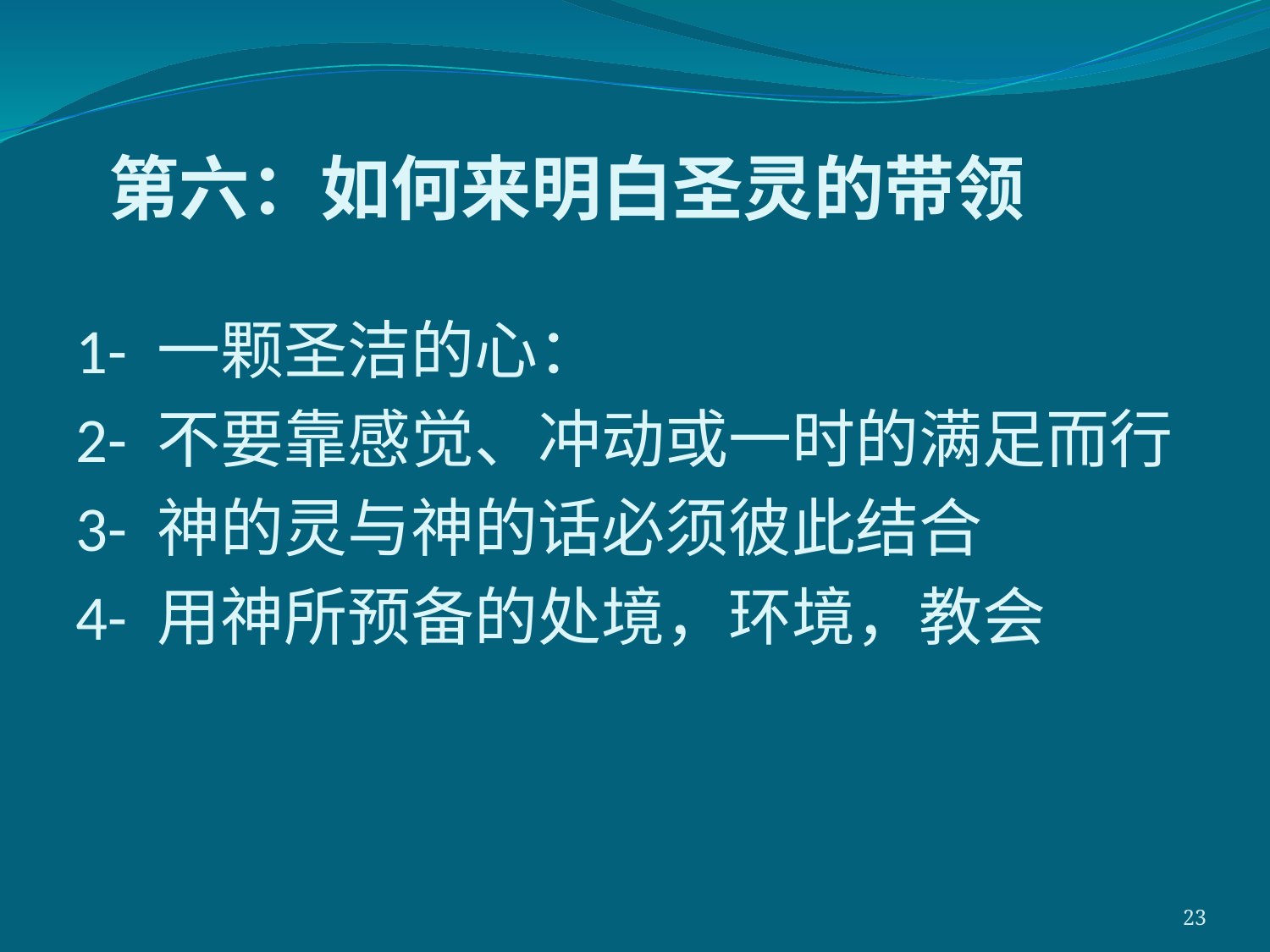

第六：如何来明白圣灵的带领

1- 一颗圣洁的心：
2- 不要靠感觉、冲动或一时的满足而行
3- 神的灵与神的话必须彼此结合
4- 用神所预备的处境，环境，教会
23